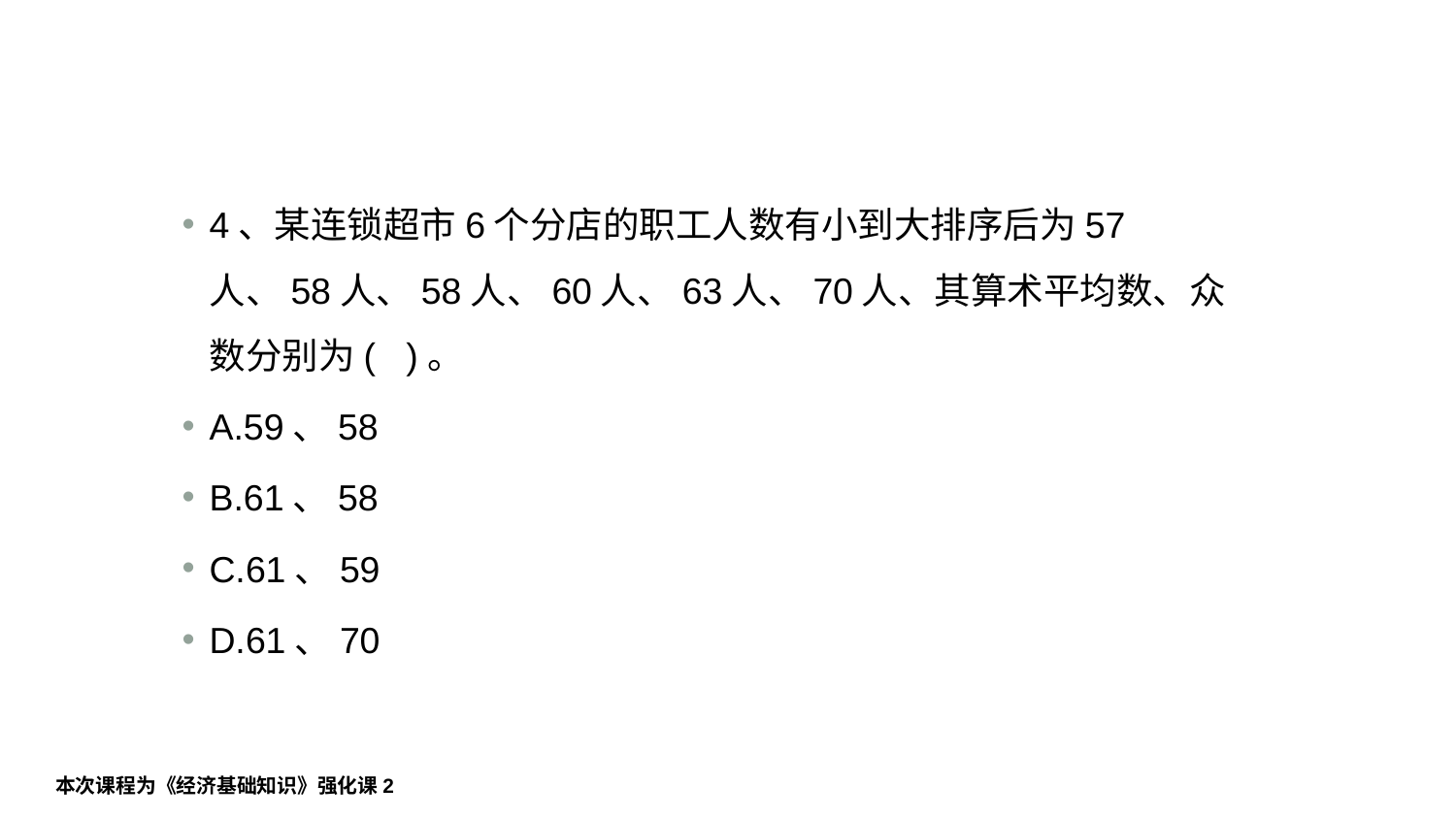

#
4、某连锁超市6个分店的职工人数有小到大排序后为57人、58人、58人、60人、63人、70人、其算术平均数、众数分别为(   )。
A.59、58
B.61、58
C.61、59
D.61、70